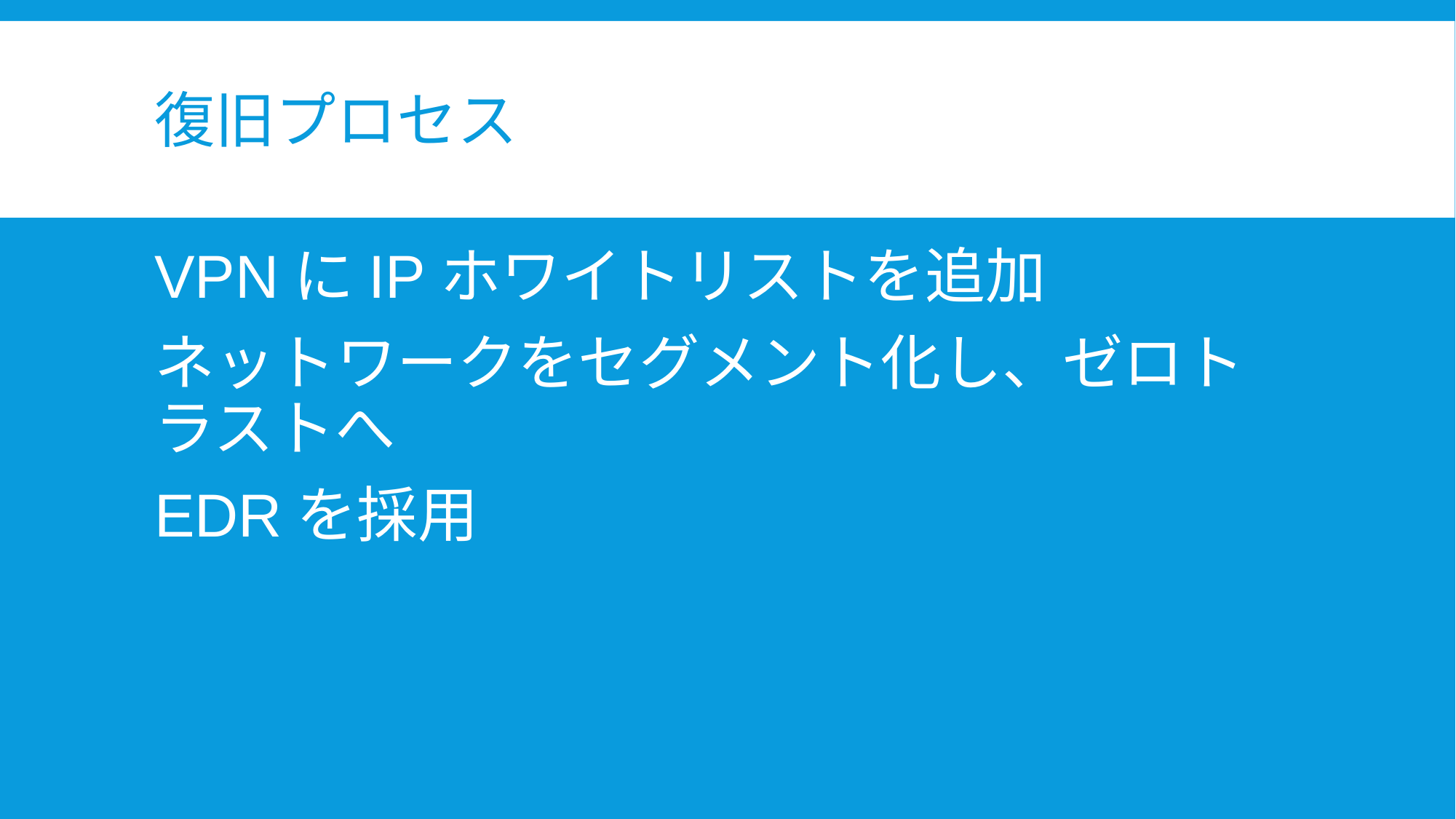

# 復旧プロセス
VPNにIPホワイトリストを追加
ネットワークをセグメント化し、ゼロトラストへ
EDRを採用